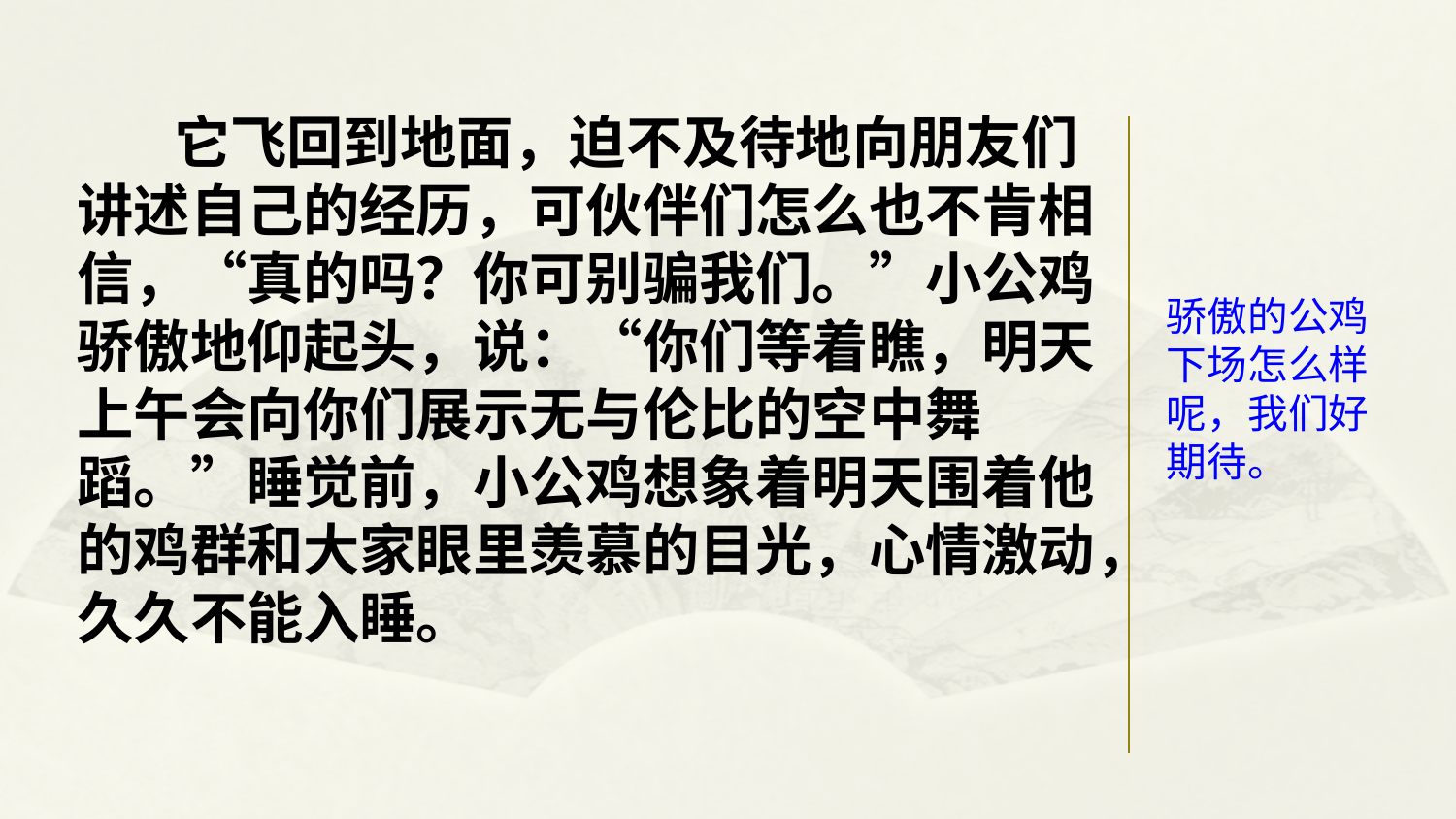

它飞回到地面，迫不及待地向朋友们讲述自己的经历，可伙伴们怎么也不肯相信，“真的吗？你可别骗我们。”小公鸡骄傲地仰起头，说：“你们等着瞧，明天上午会向你们展示无与伦比的空中舞蹈。”睡觉前，小公鸡想象着明天围着他的鸡群和大家眼里羡慕的目光，心情激动，久久不能入睡。
骄傲的公鸡下场怎么样呢，我们好期待。